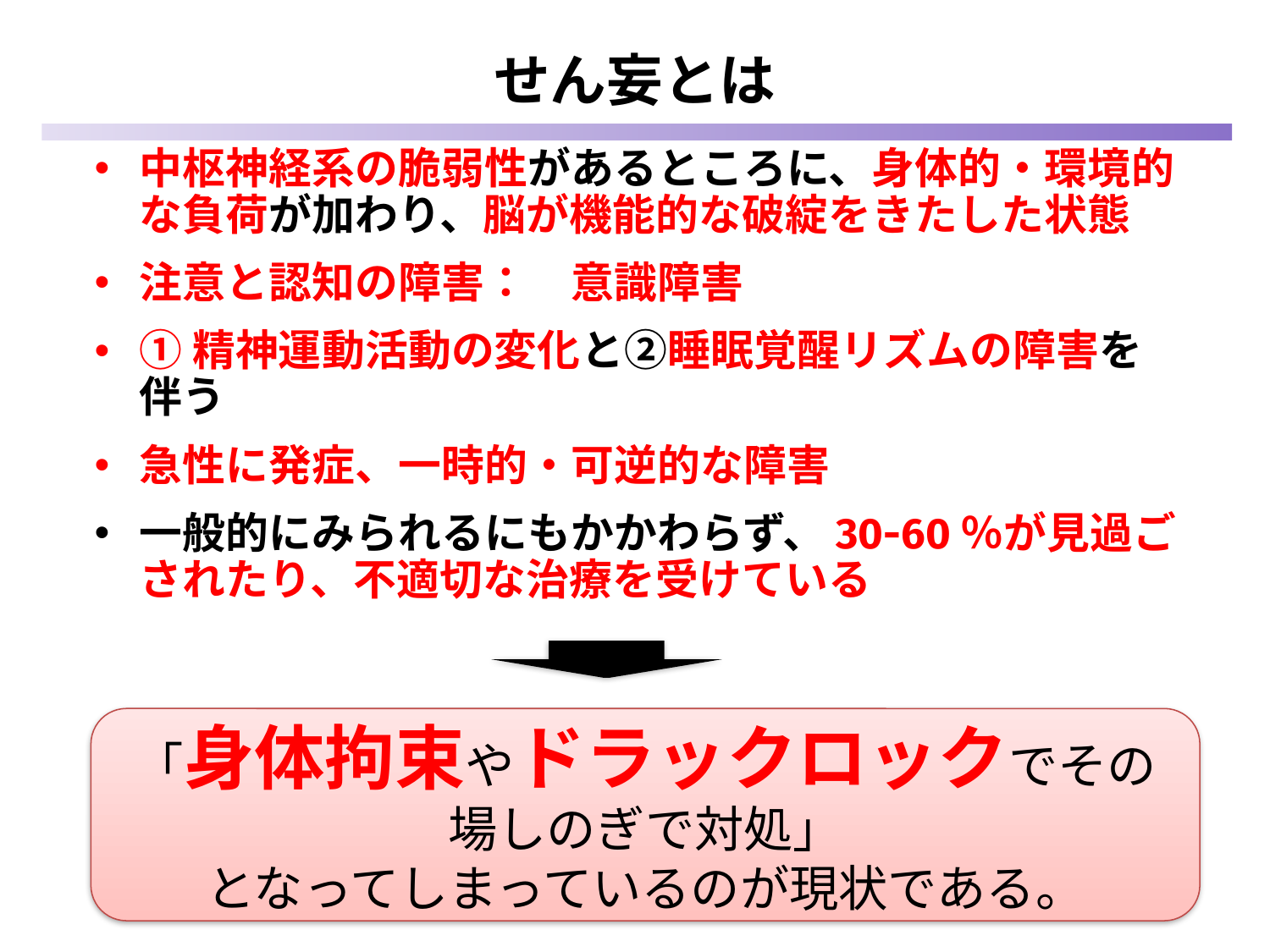

# せん妄とは

中枢神経系の脆弱性があるところに、身体的・環境的な負荷が加わり、脳が機能的な破綻をきたした状態
注意と認知の障害：　意識障害
①精神運動活動の変化と②睡眠覚醒リズムの障害を伴う
急性に発症、一時的・可逆的な障害
一般的にみられるにもかかわらず、30-60％が見過ごされたり、不適切な治療を受けている

「身体拘束やドラックロックでその場しのぎで対処」
となってしまっているのが現状である。